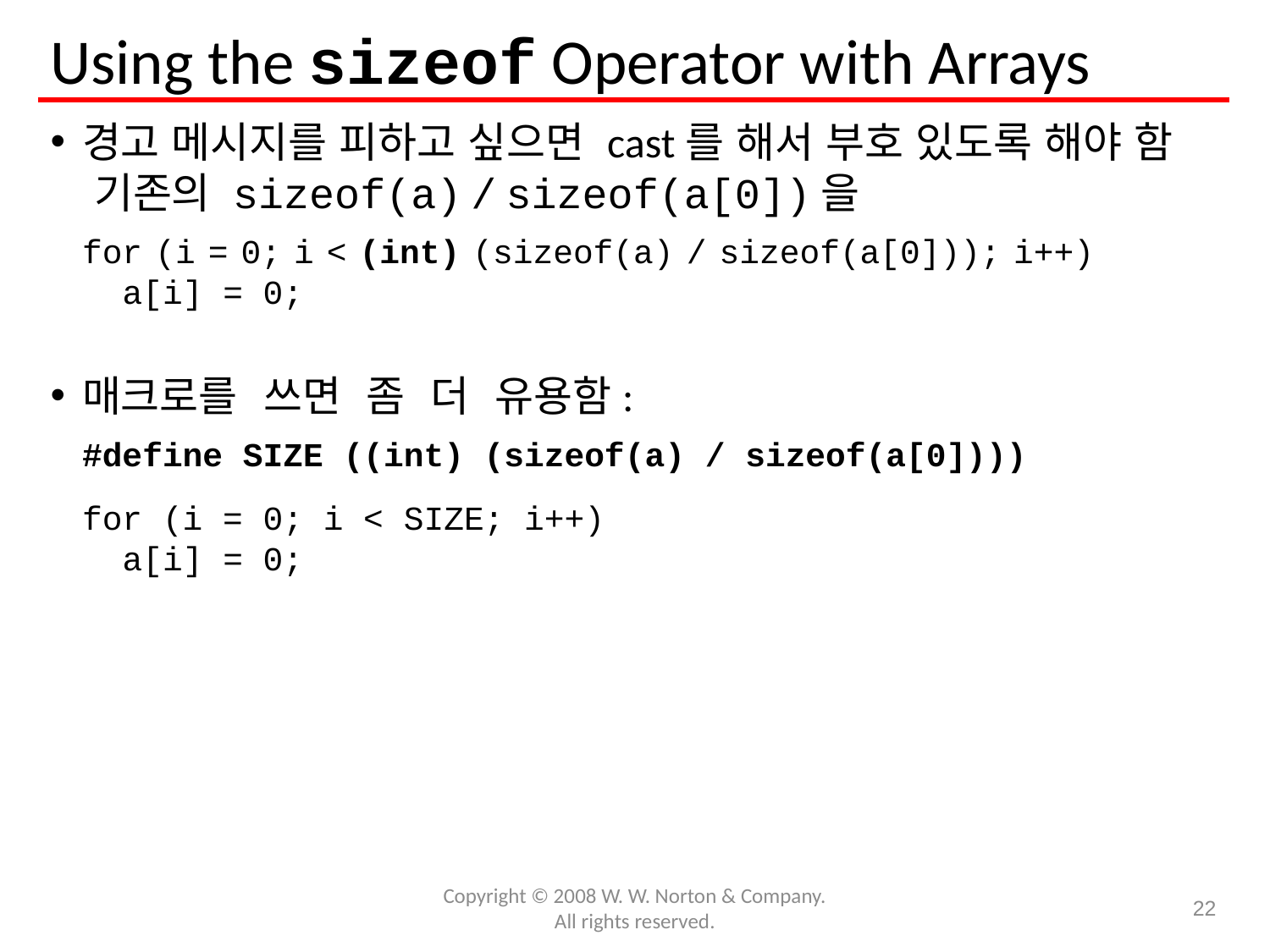

# Using the sizeof Operator with Arrays
경고 메시지를 피하고 싶으면 cast를 해서 부호 있도록 해야 함
 기존의 sizeof(a) / sizeof(a[0])을
	for (i = 0; i < (int) (sizeof(a) / sizeof(a[0])); i++)
	  a[i] = 0;

매크로를 쓰면 좀 더 유용함:
	#define SIZE ((int) (sizeof(a) / sizeof(a[0])))

	for (i = 0; i < SIZE; i++)
	  a[i] = 0;
Copyright © 2008 W. W. Norton & Company.
All rights reserved.
22